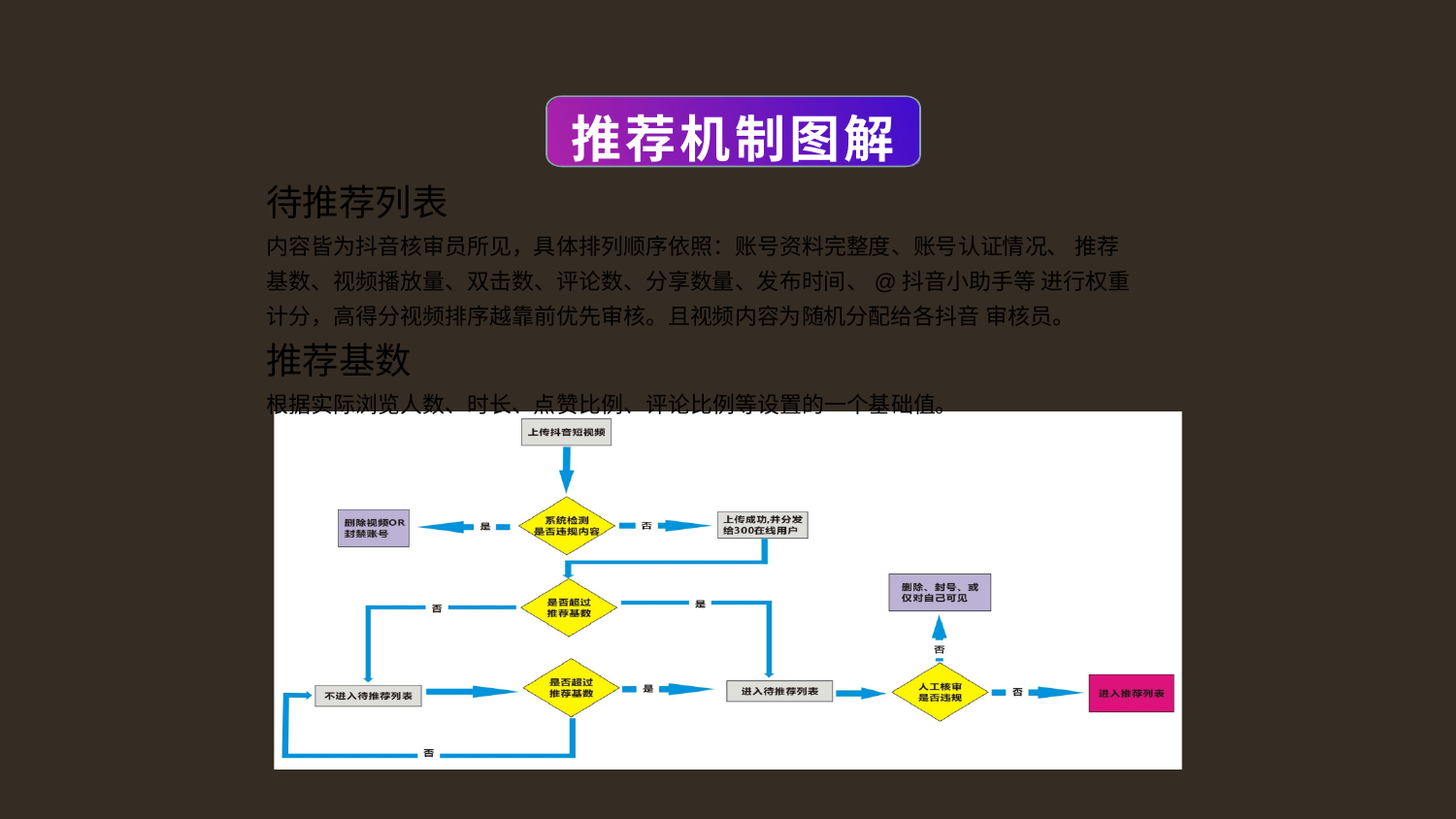

# 推荐机制图解
待推荐列表
内容皆为抖音核审员所见，具体排列顺序依照：账号资料完整度、账号认证情况、 推荐基数、视频播放量、双击数、评论数、分享数量、发布时间、@抖音小助手等 进行权重计分，高得分视频排序越靠前优先审核。且视频内容为随机分配给各抖音 审核员。
推荐基数
根据实际浏览人数、时长、点赞比例、评论比例等设置的一个基础值。